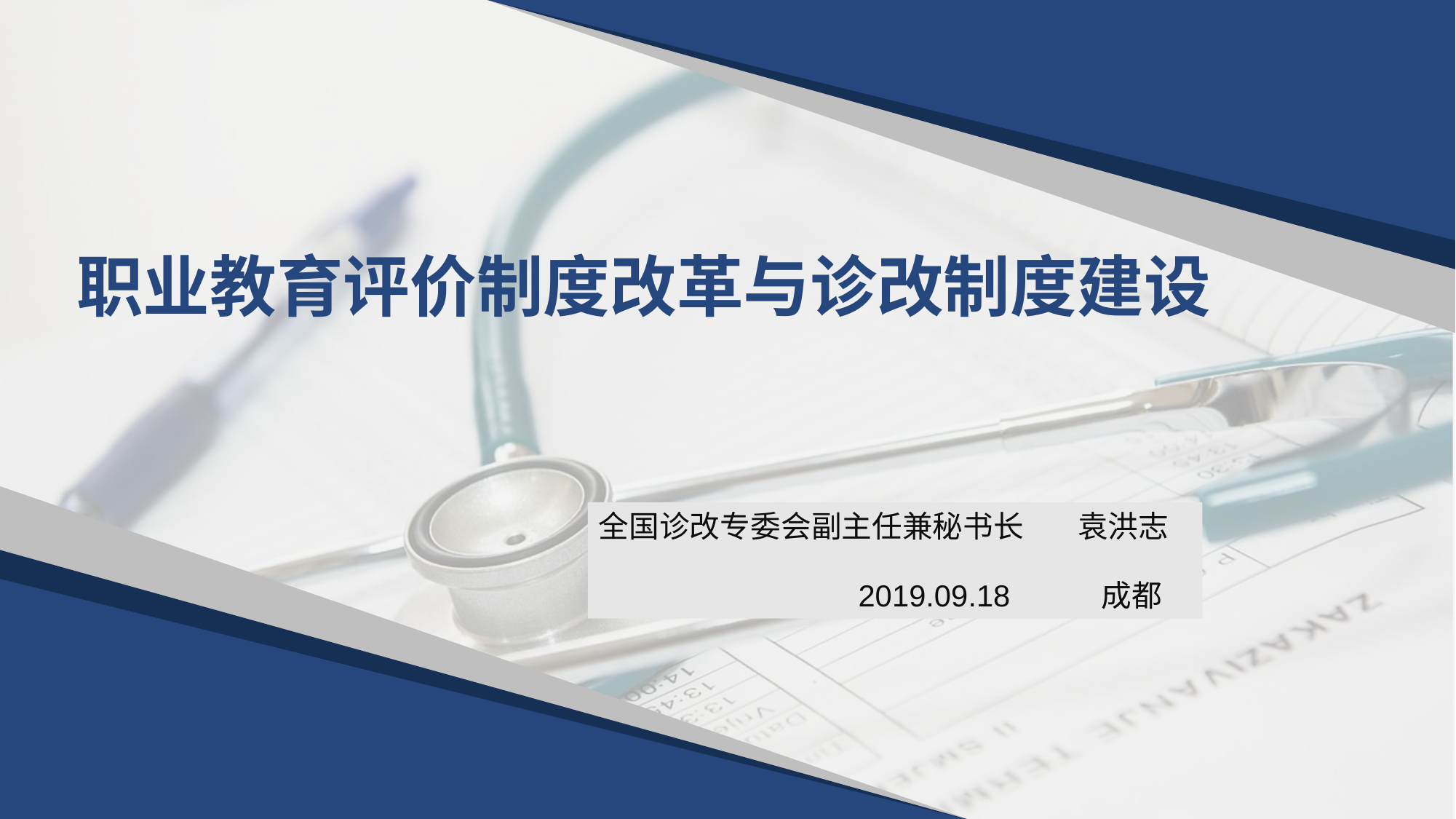

# 职业教育评价制度改革与诊改制度建设
全国诊改专委会副主任兼秘书长        袁洪志

                                  2019.09.18          成都